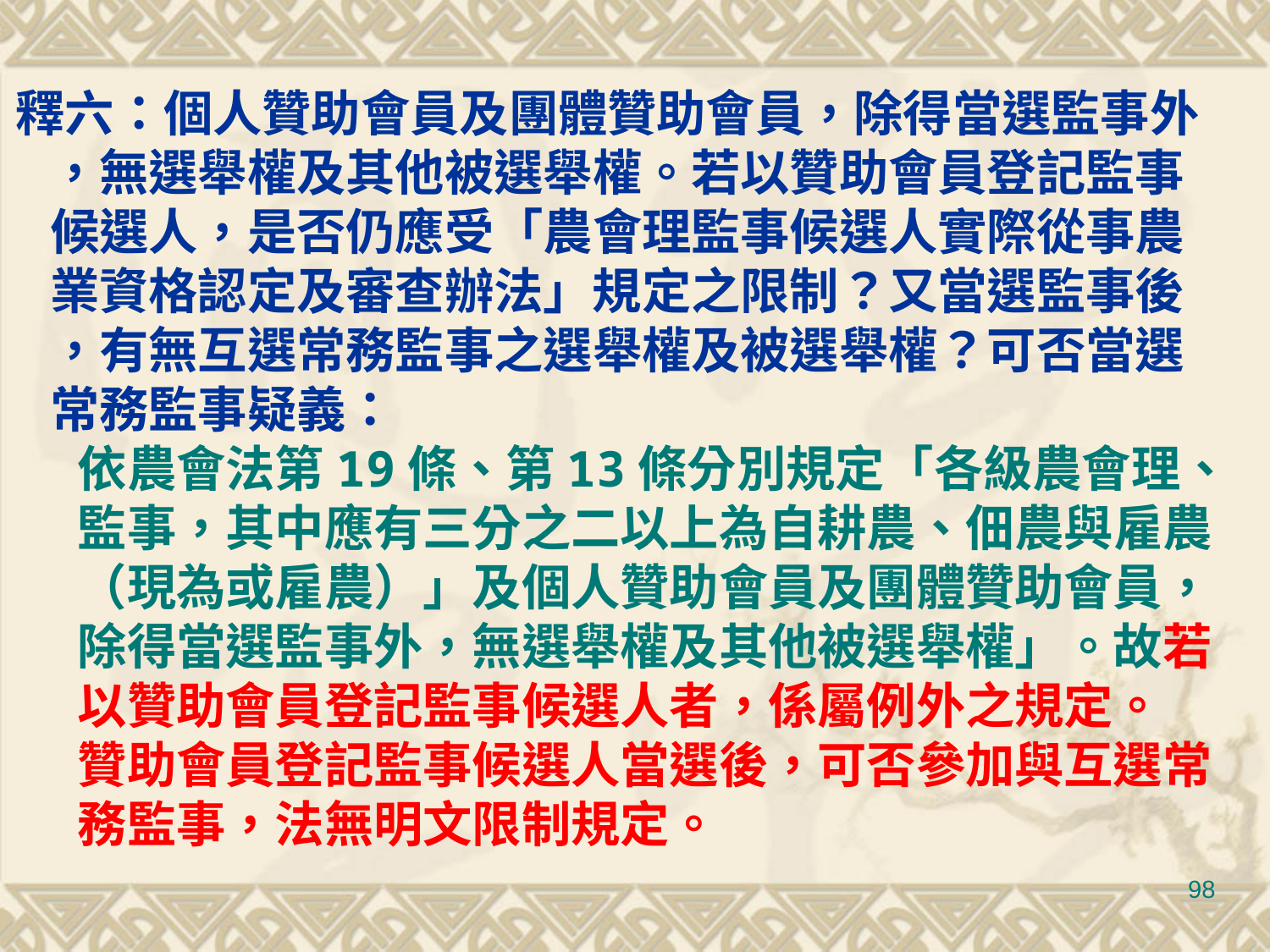

釋六：個人贊助會員及團體贊助會員，除得當選監事外
  ，無選舉權及其他被選舉權。若以贊助會員登記監事
  候選人，是否仍應受「農會理監事候選人實際從事農
  業資格認定及審查辦法」規定之限制？又當選監事後
  ，有無互選常務監事之選舉權及被選舉權？可否當選
  常務監事疑義：
依農會法第19條、第13條分別規定「各級農會理、監事，其中應有三分之二以上為自耕農、佃農與雇農（現為或雇農）」及個人贊助會員及團體贊助會員，除得當選監事外，無選舉權及其他被選舉權」。故若以贊助會員登記監事候選人者，係屬例外之規定。
贊助會員登記監事候選人當選後，可否參加與互選常務監事，法無明文限制規定。
98